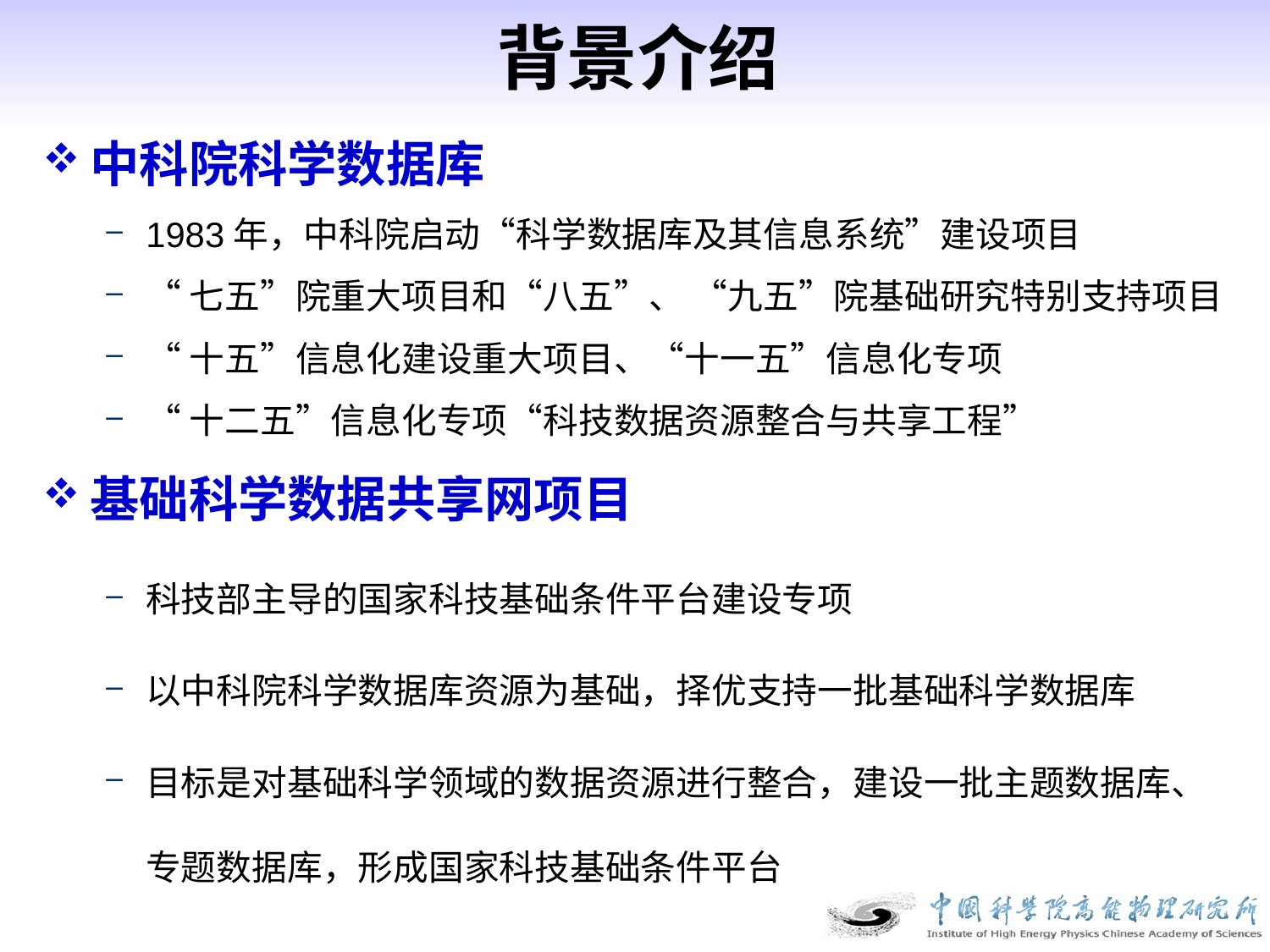

# 背景介绍
中科院科学数据库
1983年，中科院启动“科学数据库及其信息系统”建设项目
“七五”院重大项目和“八五”、 “九五”院基础研究特别支持项目
“十五”信息化建设重大项目、“十一五”信息化专项
“十二五”信息化专项“科技数据资源整合与共享工程”
基础科学数据共享网项目
科技部主导的国家科技基础条件平台建设专项
以中科院科学数据库资源为基础，择优支持一批基础科学数据库
目标是对基础科学领域的数据资源进行整合，建设一批主题数据库、专题数据库，形成国家科技基础条件平台